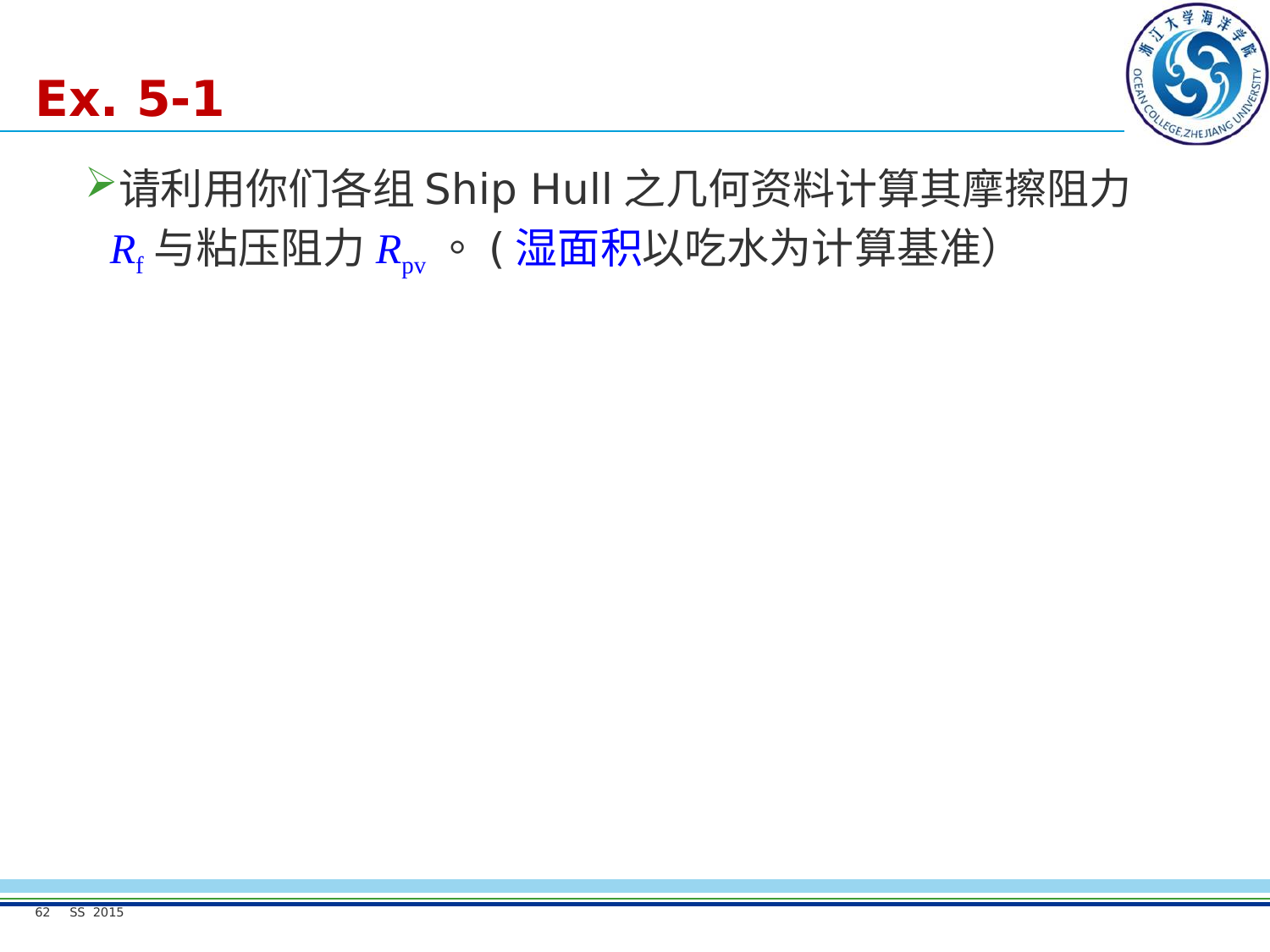

# Ex. 5-1
请利用你们各组Ship Hull之几何资料计算其摩擦阻力Rf与粘压阻力Rpv。(湿面积以吃水为计算基准）
62